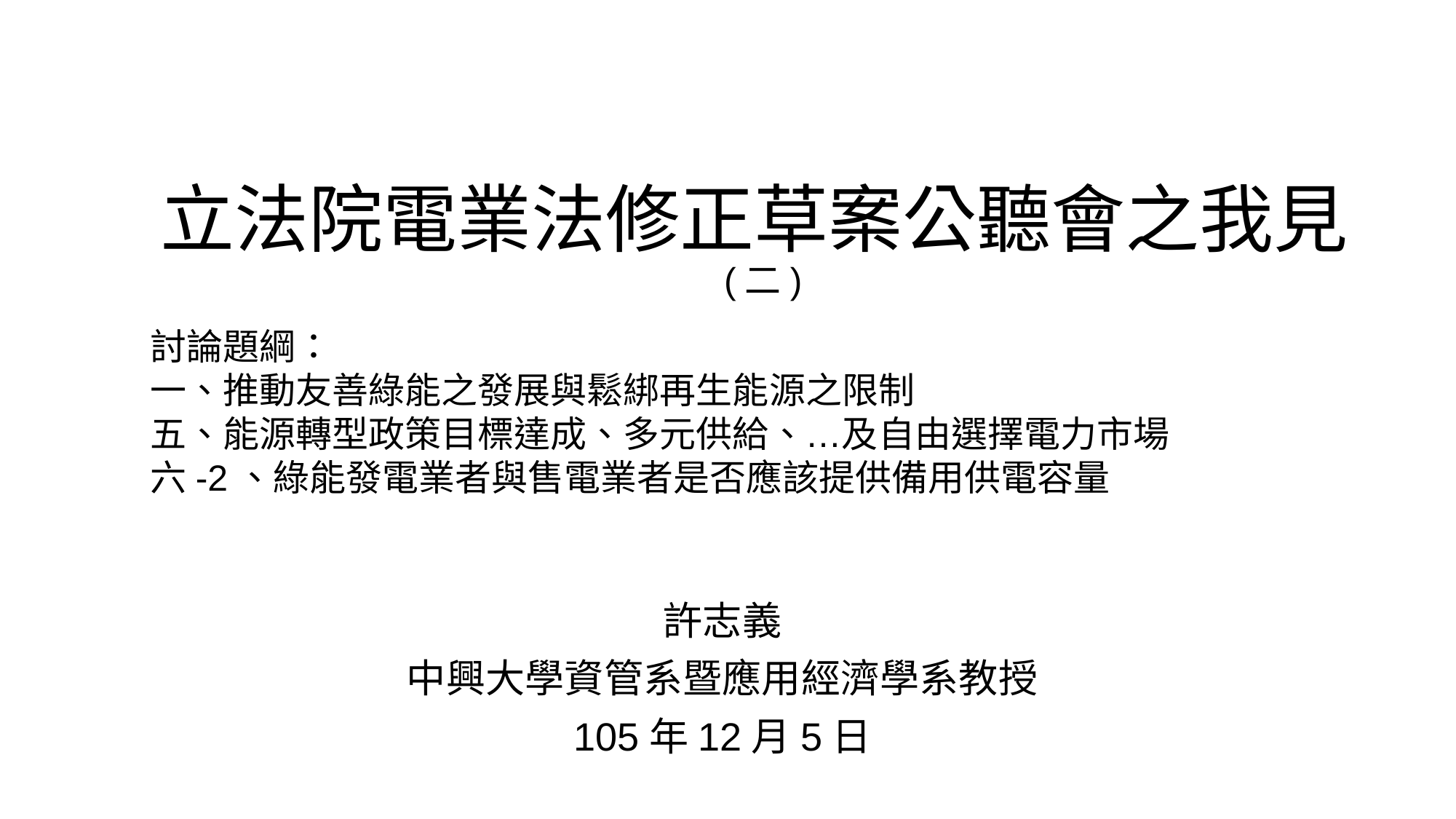

# 立法院電業法修正草案公聽會之我見(二)
討論題綱：
一、推動友善綠能之發展與鬆綁再生能源之限制
五、能源轉型政策目標達成、多元供給、…及自由選擇電力市場
六-2、綠能發電業者與售電業者是否應該提供備用供電容量

許志義
中興大學資管系暨應用經濟學系教授
105年12月5日